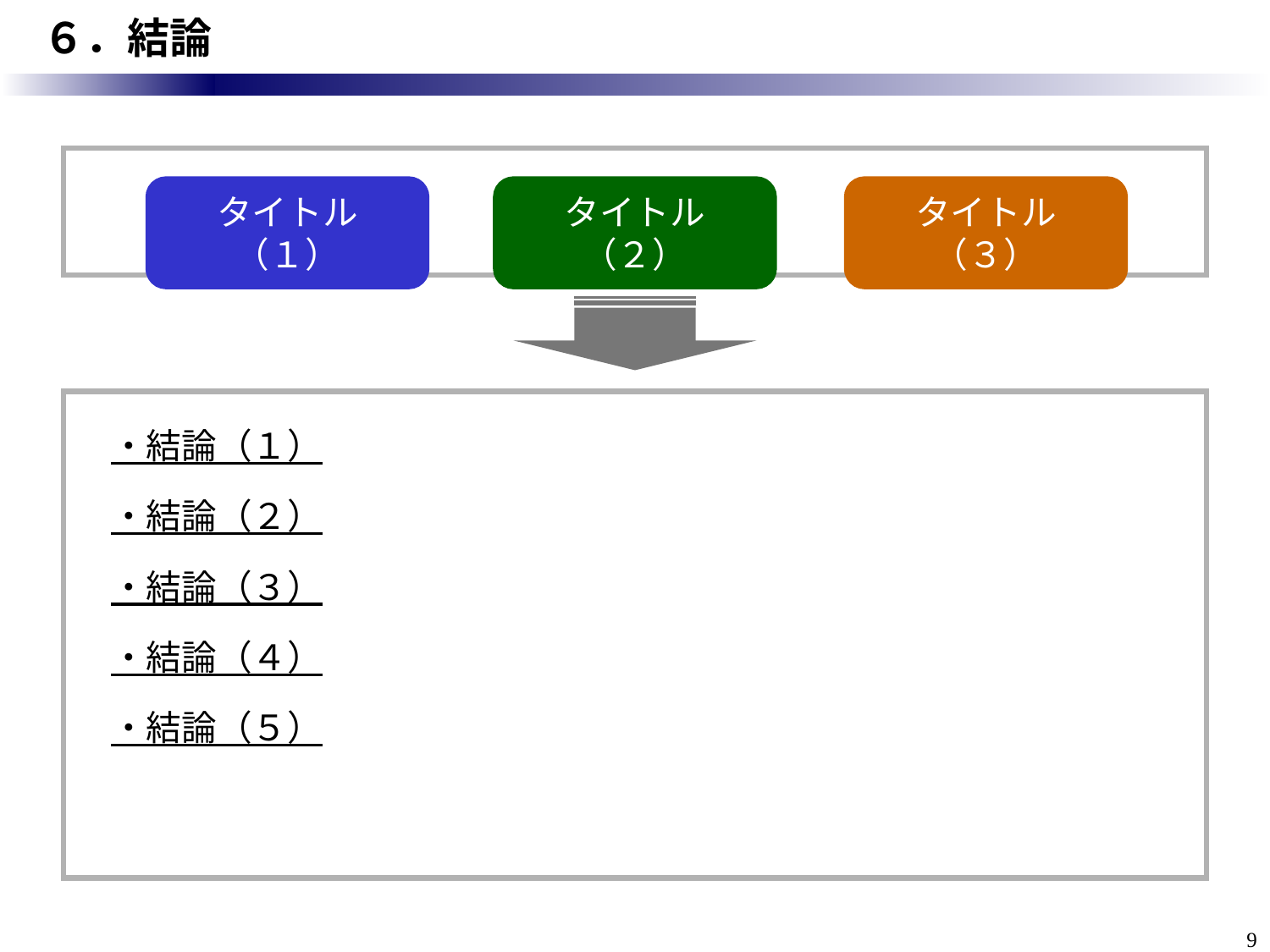

# ６．結論

タイトル（１）
タイトル（２）
タイトル（３）

・結論（１）
・結論（２）
・結論（３）
・結論（４）
・結論（５）
9